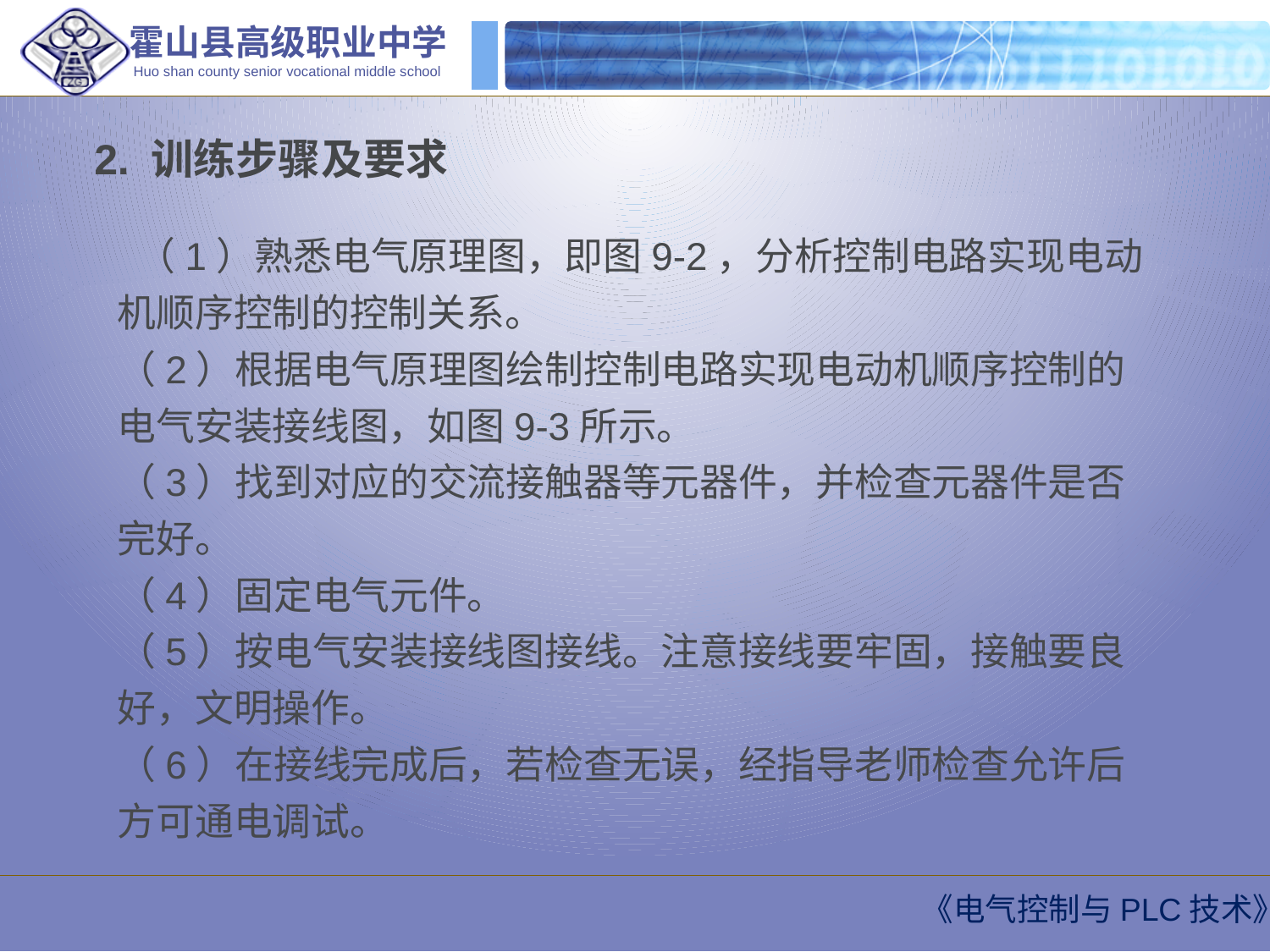

2. 训练步骤及要求
 （1）熟悉电气原理图，即图9-2，分析控制电路实现电动机顺序控制的控制关系。
（2）根据电气原理图绘制控制电路实现电动机顺序控制的电气安装接线图，如图9-3所示。
（3）找到对应的交流接触器等元器件，并检查元器件是否完好。
（4）固定电气元件。
（5）按电气安装接线图接线。注意接线要牢固，接触要良好，文明操作。
（6）在接线完成后，若检查无误，经指导老师检查允许后方可通电调试。